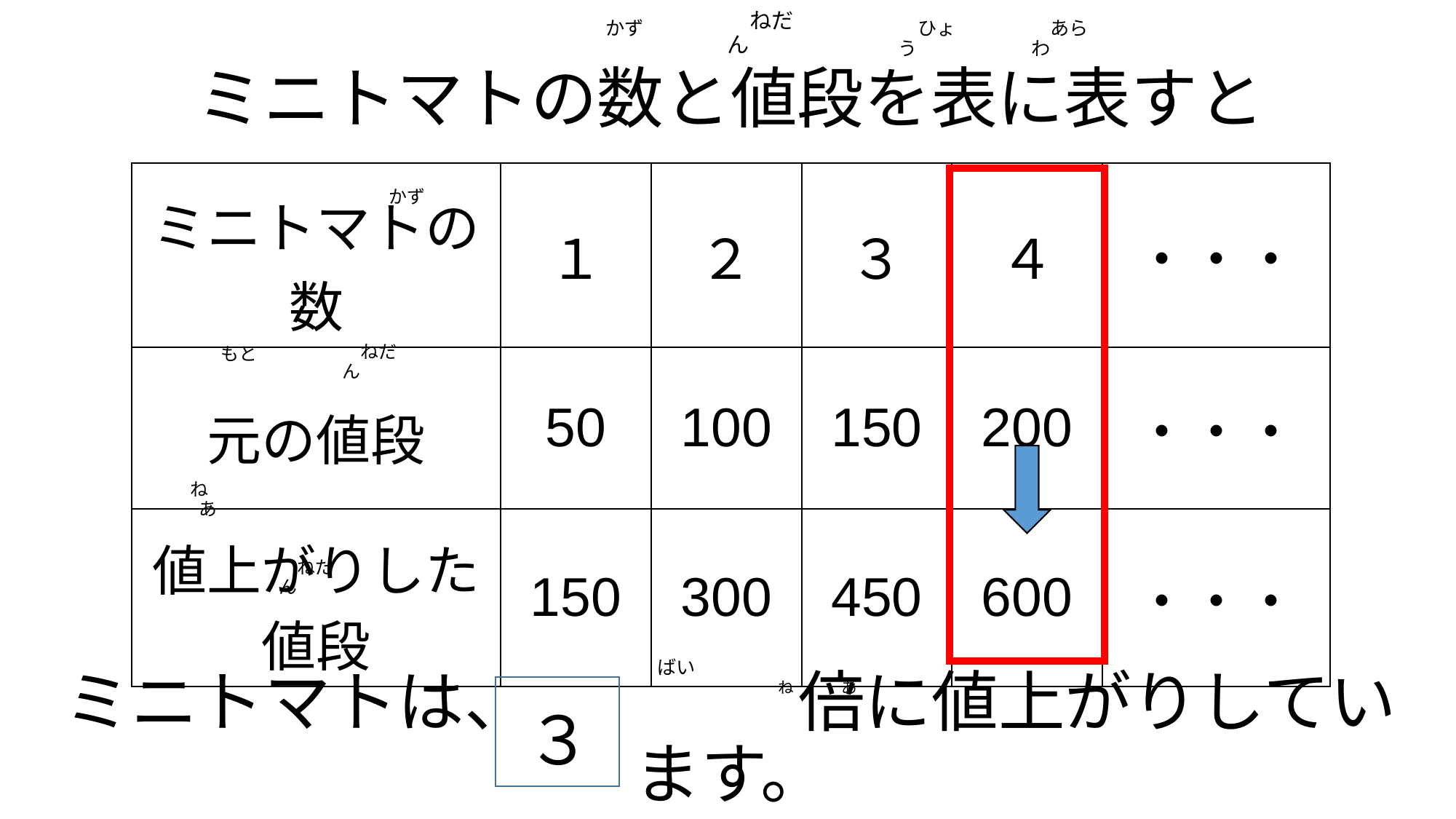

ねだん
　ひょう
　かず
　あらわ
# ミニトマトの数と値段を表に表すと
| ミニトマトの数 | １ | ２ | ３ | ４ | ・・・ |
| --- | --- | --- | --- | --- | --- |
| 元の値段 | 50 | 100 | 150 | 200 | ・・・ |
| 値上がりした値段 | 150 | 300 | 450 | 600 | ・・・ |

　かず
　ねだん
　もと

　ね　　　　あ
　ねだん
　ばい
ミニトマトは、　　　　倍に値上がりしています。
　ね　　　あ

３